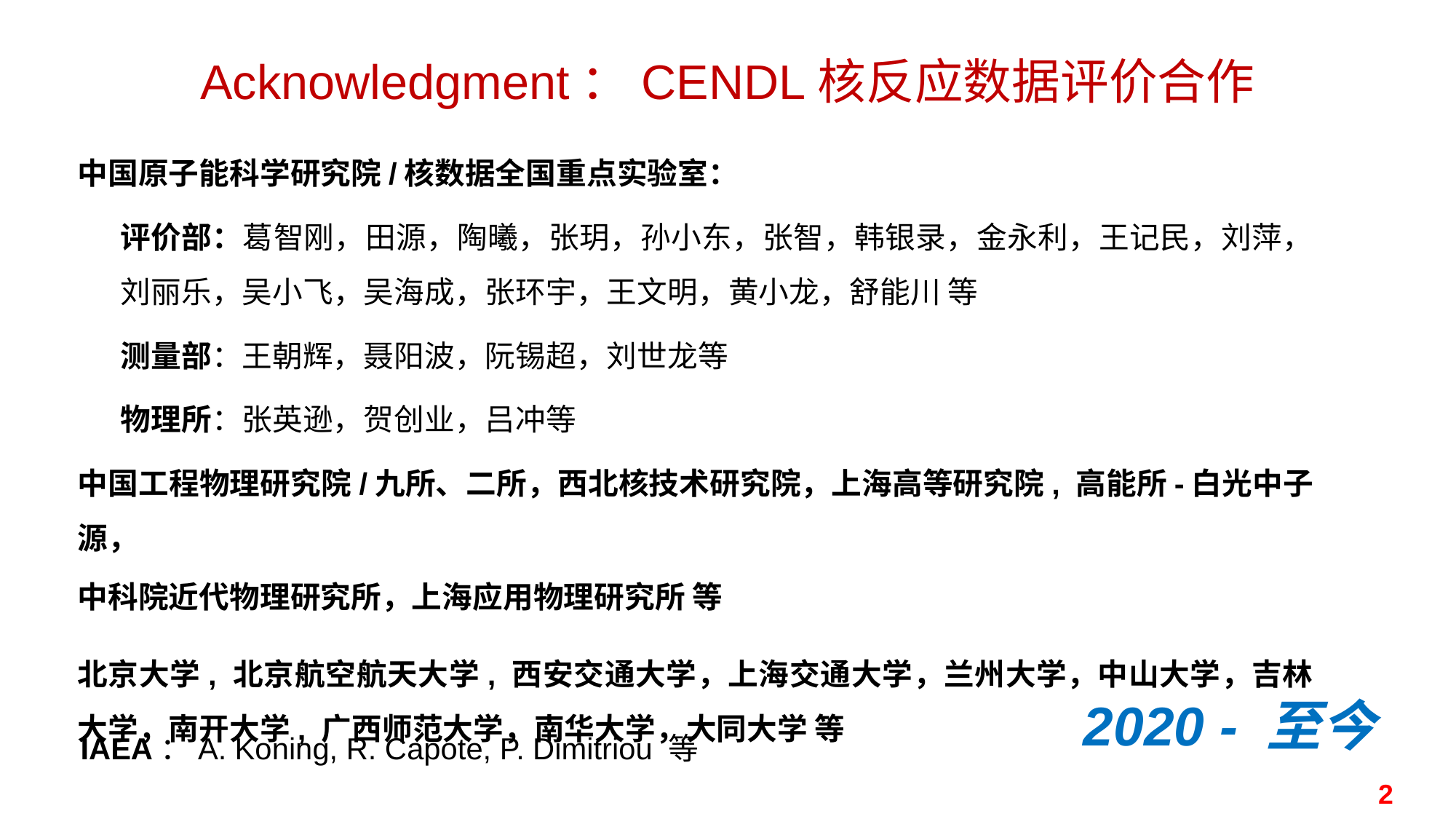

Acknowledgment：CENDL核反应数据评价合作
中国原子能科学研究院/核数据全国重点实验室：
评价部：葛智刚，田源，陶曦，张玥，孙小东，张智，韩银录，金永利，王记民，刘萍，刘丽乐，吴小飞，吴海成，张环宇，王文明，黄小龙，舒能川 等
测量部：王朝辉，聂阳波，阮锡超，刘世龙等
物理所：张英逊，贺创业，吕冲等
中国工程物理研究院/九所、二所，西北核技术研究院，上海高等研究院, 高能所-白光中子源，
中科院近代物理研究所，上海应用物理研究所 等
北京大学, 北京航空航天大学, 西安交通大学，上海交通大学，兰州大学，中山大学，吉林大学，南开大学, 广西师范大学，南华大学，大同大学 等
2020 - 至今
IAEA：A. Koning, R. Capote, P. Dimitriou 等
2